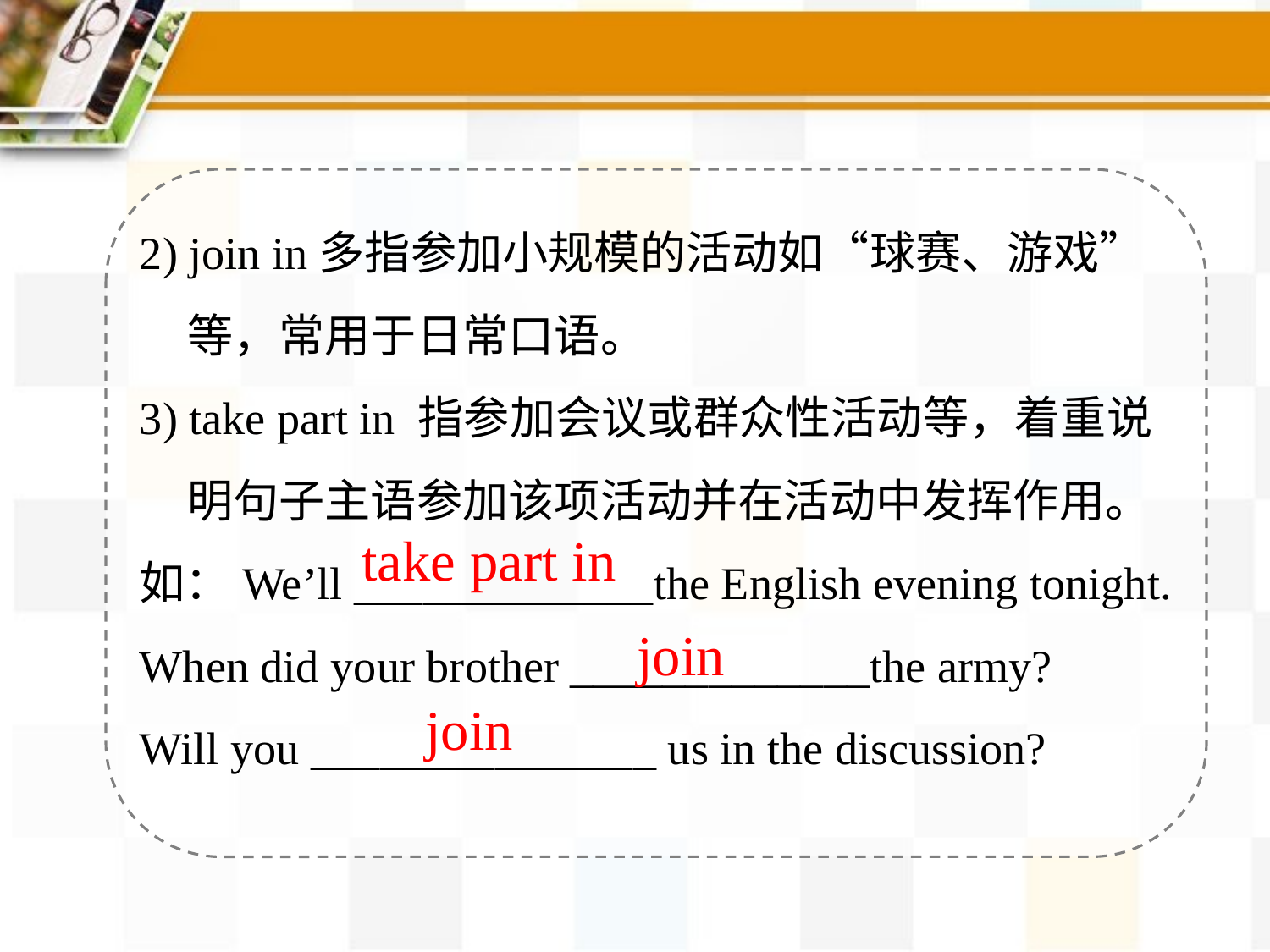

2) join in多指参加小规模的活动如“球赛、游戏”等，常用于日常口语。
3) take part in 指参加会议或群众性活动等，着重说明句子主语参加该项活动并在活动中发挥作用。
如：We’ll _____________the English evening tonight.
When did your brother _____________the army?
Will you _______________ us in the discussion?

take part in
join
join